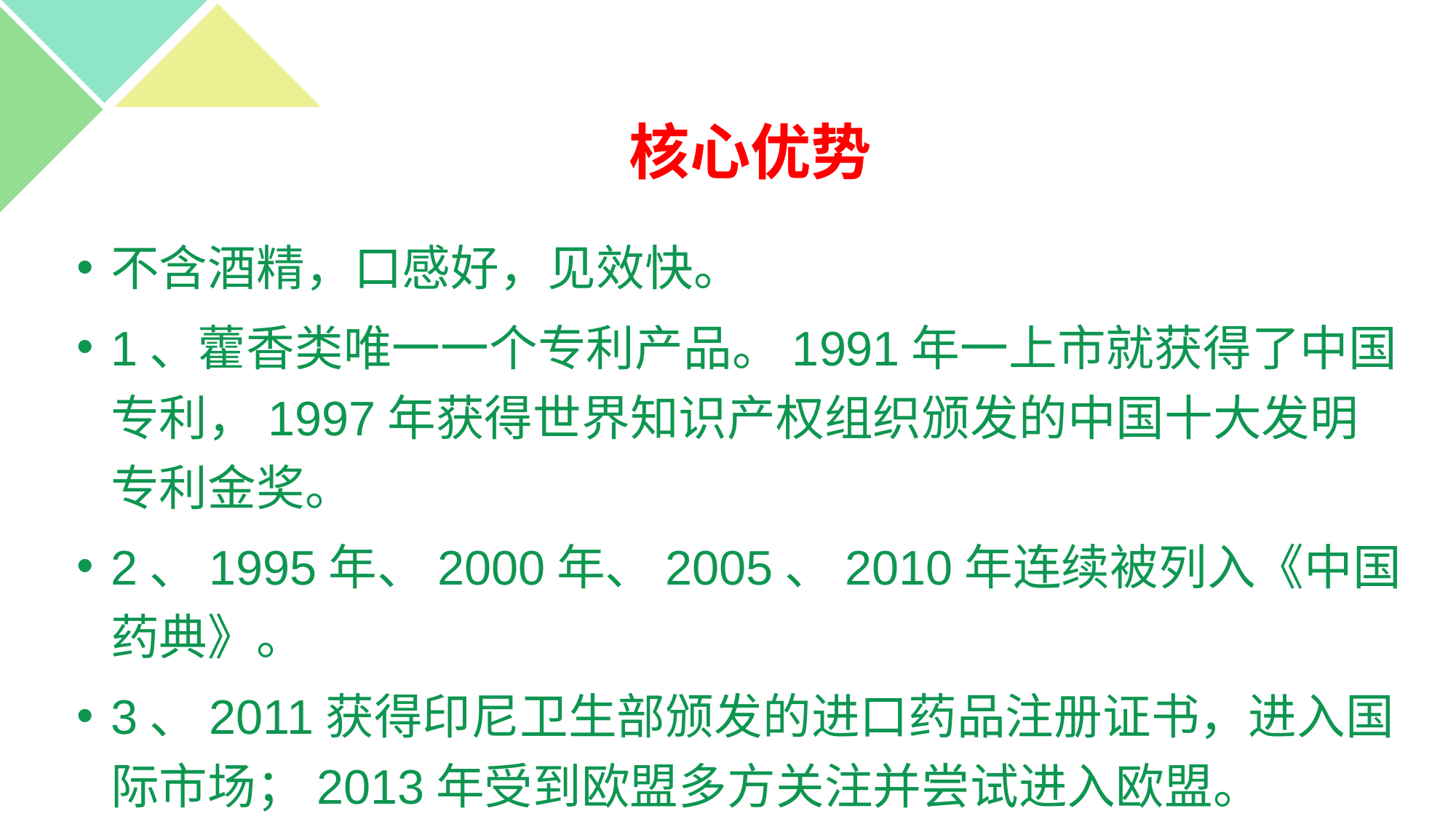

# 核心优势
不含酒精，口感好，见效快。
1、藿香类唯一一个专利产品。1991年一上市就获得了中国专利，1997年获得世界知识产权组织颁发的中国十大发明专利金奖。
2、1995年、2000年、2005、2010年连续被列入《中国药典》。
3、2011获得印尼卫生部颁发的进口药品注册证书，进入国际市场；2013年受到欧盟多方关注并尝试进入欧盟。